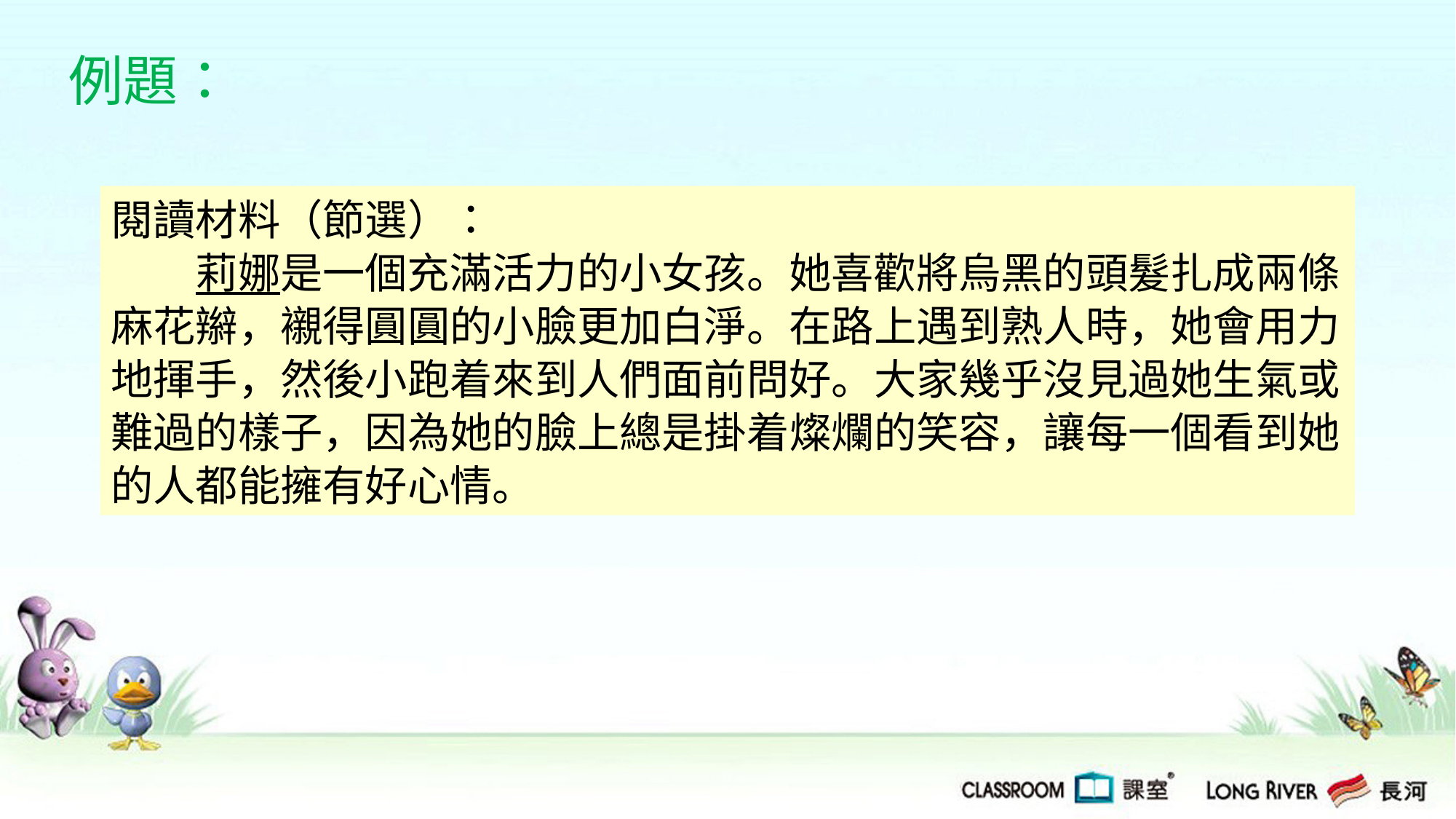

例題：
閱讀材料（節選）：
　　莉娜是一個充滿活力的小女孩。她喜歡將烏黑的頭髮扎成兩條麻花辮，襯得圓圓的小臉更加白淨。在路上遇到熟人時，她會用力地揮手，然後小跑着來到人們面前問好。大家幾乎沒見過她生氣或難過的樣子，因為她的臉上總是掛着燦爛的笑容，讓每一個看到她的人都能擁有好心情。